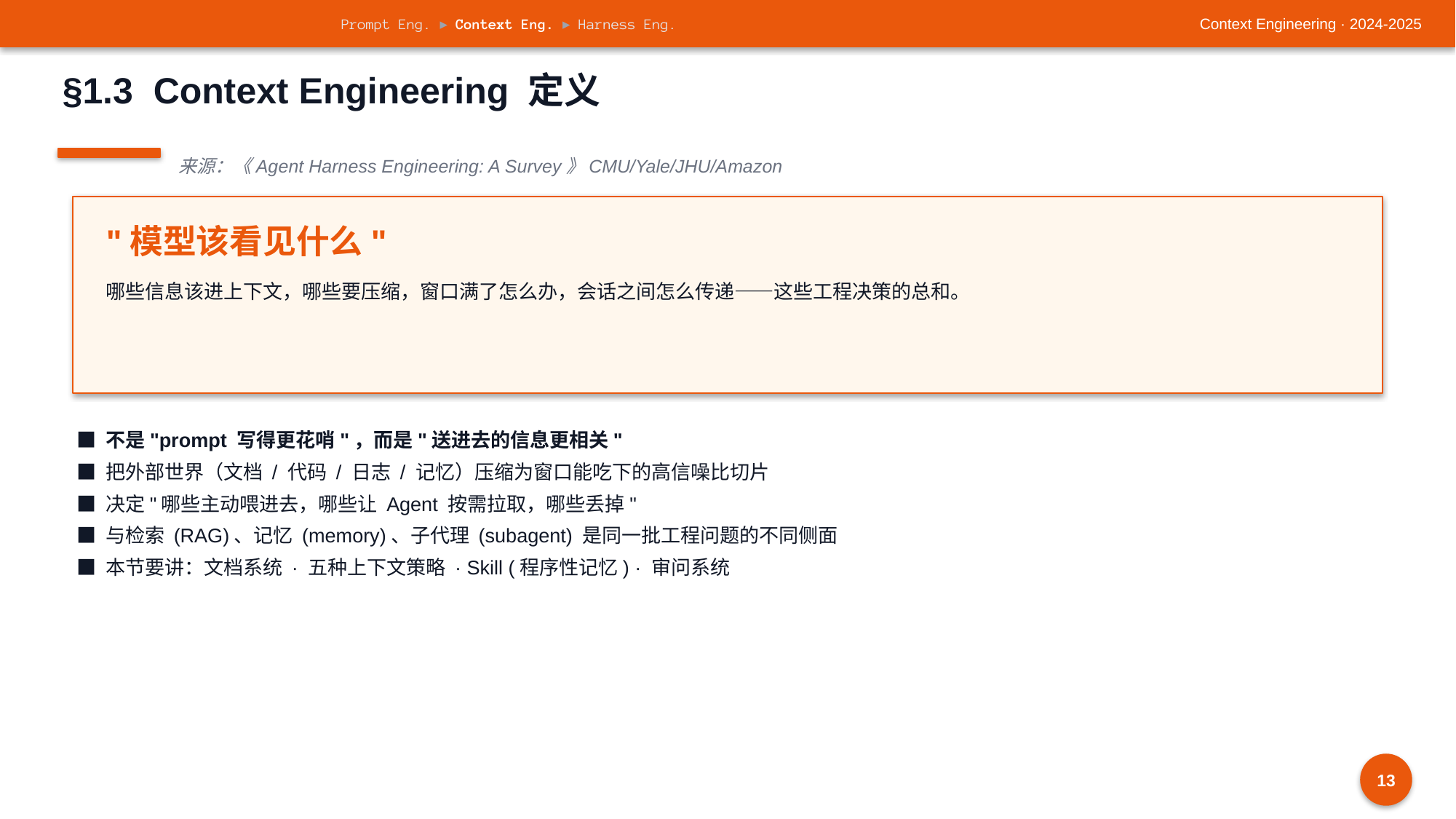

Prompt Eng.  ▸  Context Eng.  ▸  Harness Eng.
Context Engineering · 2024-2025
§1.3  Context Engineering 定义
来源：《Agent Harness Engineering: A Survey》CMU/Yale/JHU/Amazon

"模型该看见什么"
哪些信息该进上下文，哪些要压缩，窗口满了怎么办，会话之间怎么传递——这些工程决策的总和。
■ 不是"prompt 写得更花哨"，而是"送进去的信息更相关"
■ 把外部世界（文档 / 代码 / 日志 / 记忆）压缩为窗口能吃下的高信噪比切片
■ 决定"哪些主动喂进去，哪些让 Agent 按需拉取，哪些丢掉"
■ 与检索 (RAG)、记忆 (memory)、子代理 (subagent) 是同一批工程问题的不同侧面
■ 本节要讲：文档系统 · 五种上下文策略 · Skill (程序性记忆) · 审问系统

13